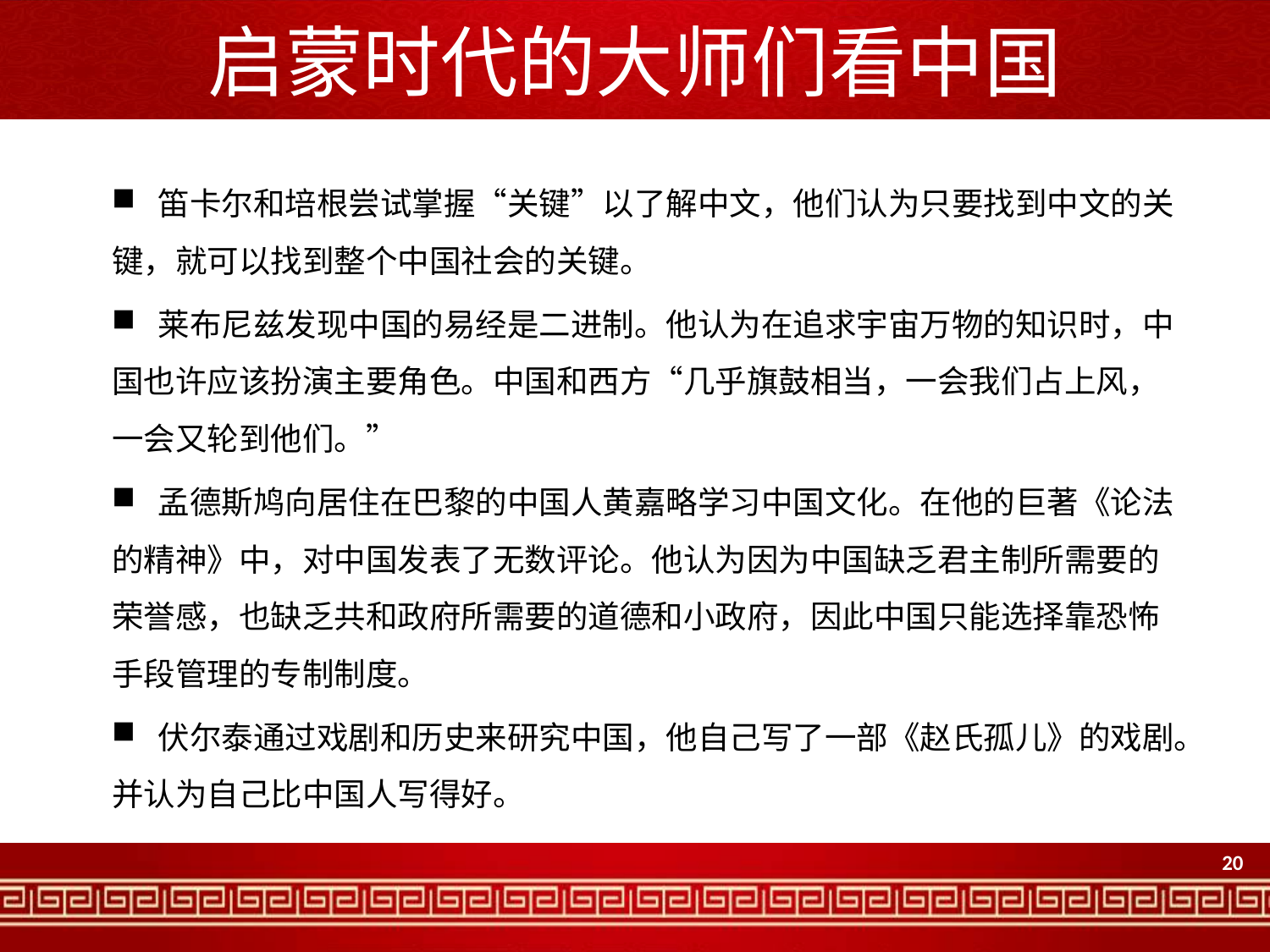

# 启蒙时代的大师们看中国
  笛卡尔和培根尝试掌握“关键”以了解中文，他们认为只要找到中文的关键，就可以找到整个中国社会的关键。
  莱布尼兹发现中国的易经是二进制。他认为在追求宇宙万物的知识时，中国也许应该扮演主要角色。中国和西方“几乎旗鼓相当，一会我们占上风，一会又轮到他们。”
  孟德斯鸠向居住在巴黎的中国人黄嘉略学习中国文化。在他的巨著《论法的精神》中，对中国发表了无数评论。他认为因为中国缺乏君主制所需要的荣誉感，也缺乏共和政府所需要的道德和小政府，因此中国只能选择靠恐怖手段管理的专制制度。
  伏尔泰通过戏剧和历史来研究中国，他自己写了一部《赵氏孤儿》的戏剧。并认为自己比中国人写得好。